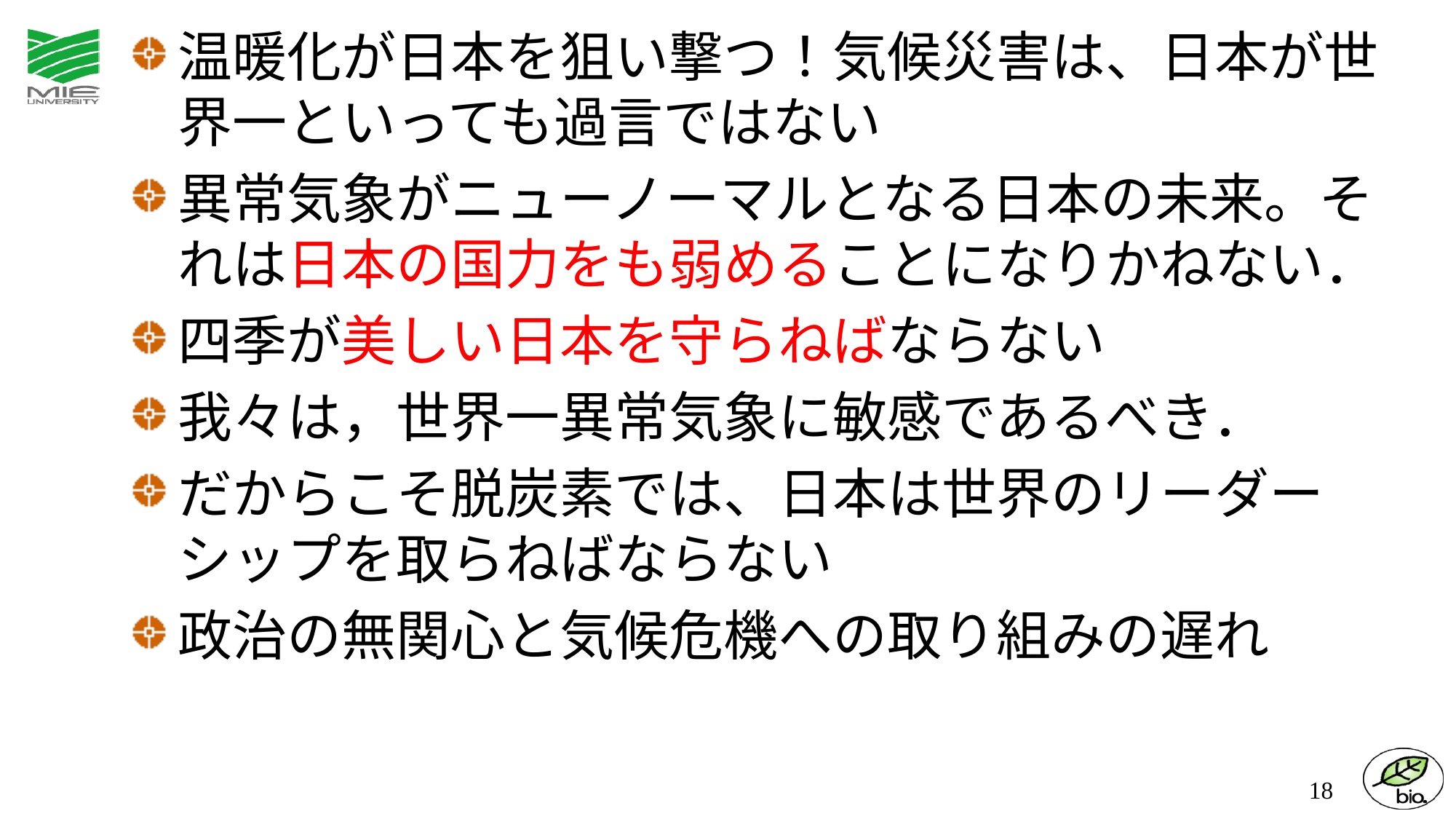

温暖化が日本を狙い撃つ！気候災害は、日本が世界一といっても過言ではない
異常気象がニューノーマルとなる日本の未来。それは日本の国力をも弱めることになりかねない．
四季が美しい日本を守らねばならない
我々は，世界一異常気象に敏感であるべき．
だからこそ脱炭素では、日本は世界のリーダーシップを取らねばならない
政治の無関心と気候危機への取り組みの遅れ

18